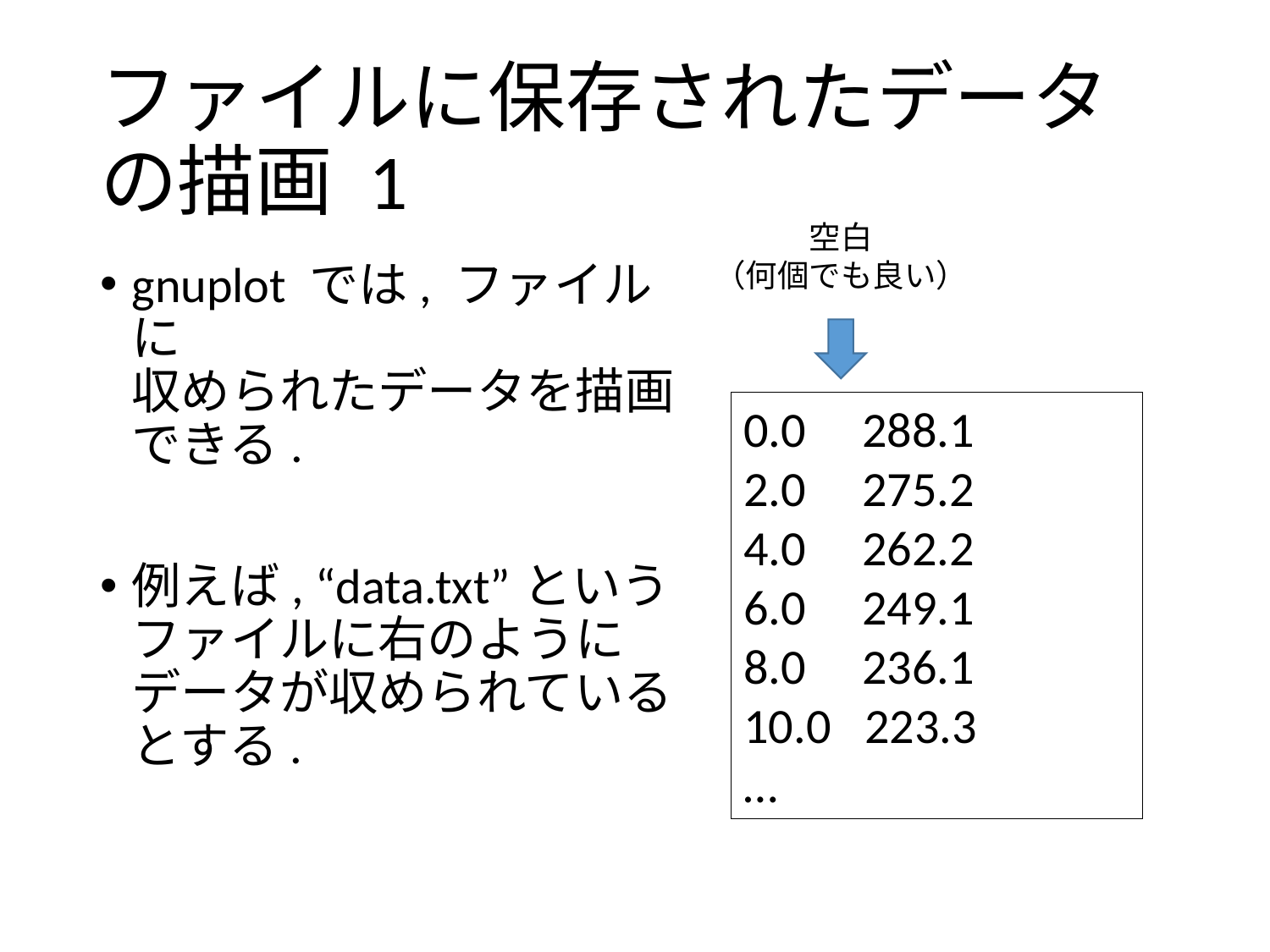

# ファイルに保存されたデータの描画 1
空白
（何個でも良い）
gnuplot では, ファイルに
収められたデータを描画できる.

例えば, “data.txt”というファイルに右のようにデータが収められているとする.

0.0     288.1
2.0     275.2
4.0     262.2
6.0     249.1
8.0     236.1
10.0   223.3
…